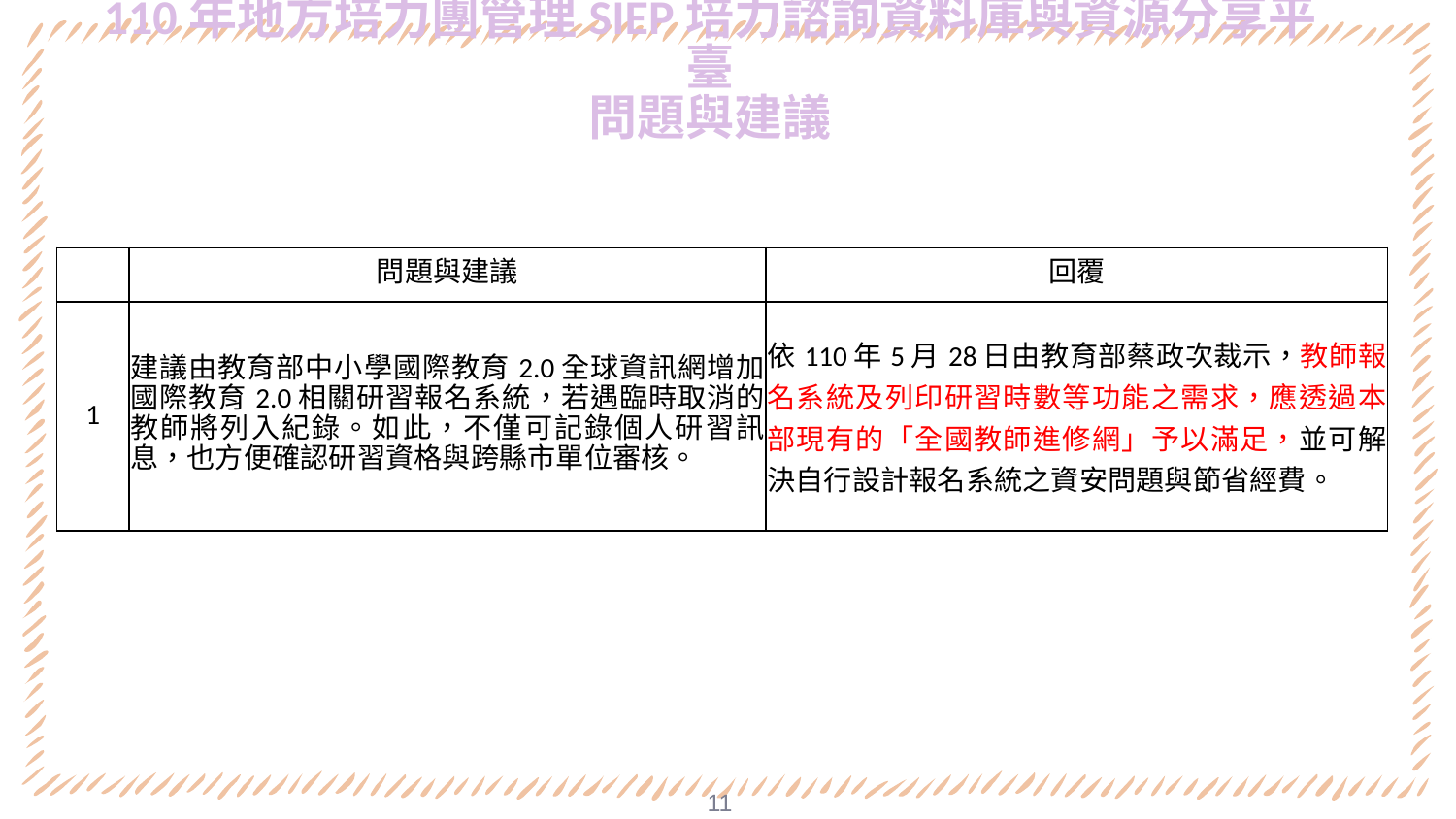

110年地方培力團管理SIEP培力諮詢資料庫與資源分享平臺
問題與建議
|  | 問題與建議 | 回覆 |
| --- | --- | --- |
| 1 | 建議由教育部中小學國際教育2.0全球資訊網增加國際教育2.0相關研習報名系統，若遇臨時取消的教師將列入紀錄。如此，不僅可記錄個人研習訊息，也方便確認研習資格與跨縣市單位審核。 | 依110年5月28日由教育部蔡政次裁示，教師報名系統及列印研習時數等功能之需求，應透過本部現有的「全國教師進修網」予以滿足，並可解決自行設計報名系統之資安問題與節省經費。 |
11